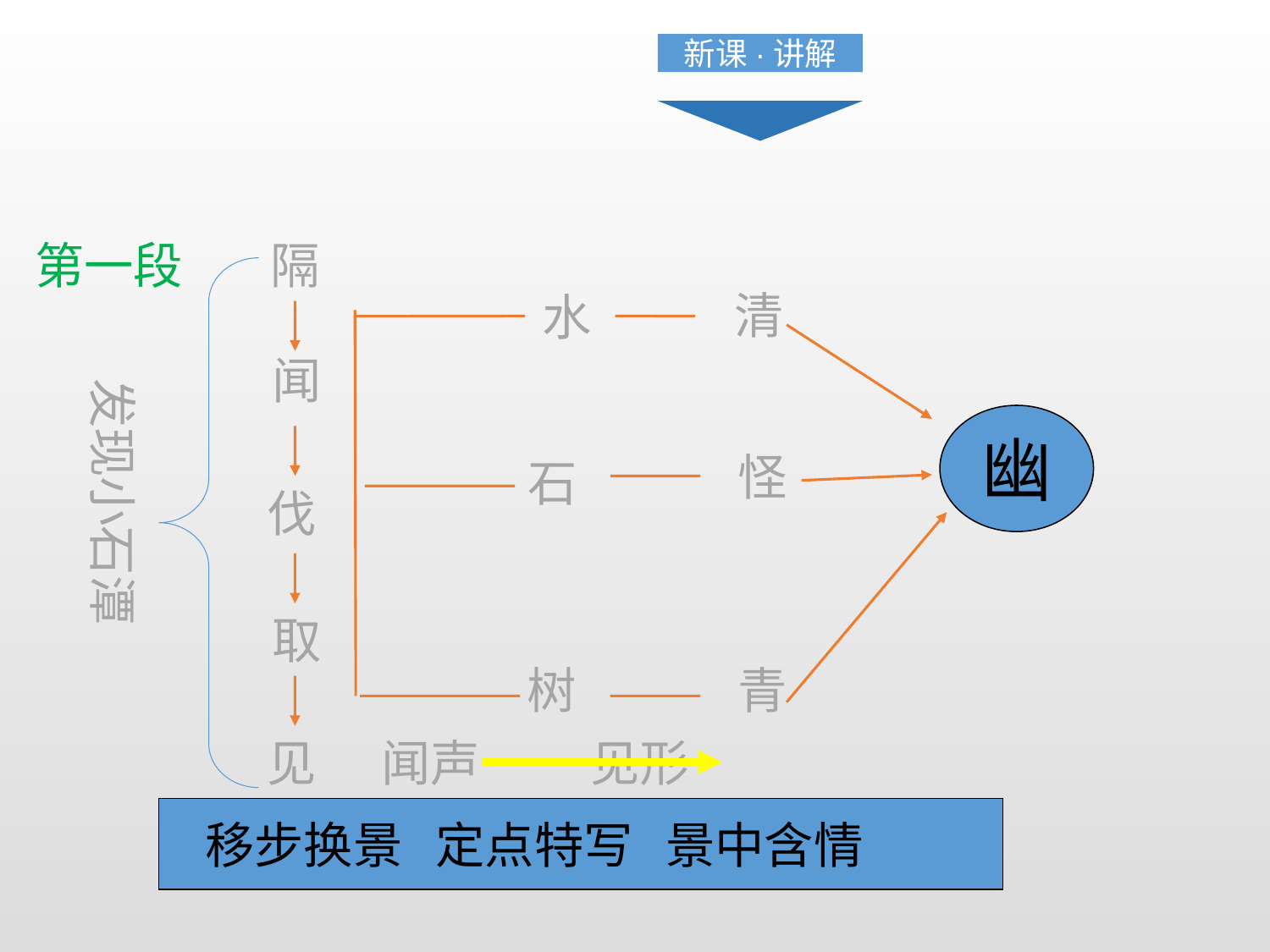

新课·讲解

隔
第一段

清
水

闻
发现小石潭
幽

怪
石

伐

取
树
青

闻声          见形
见

移步换景   定点特写   景中含情